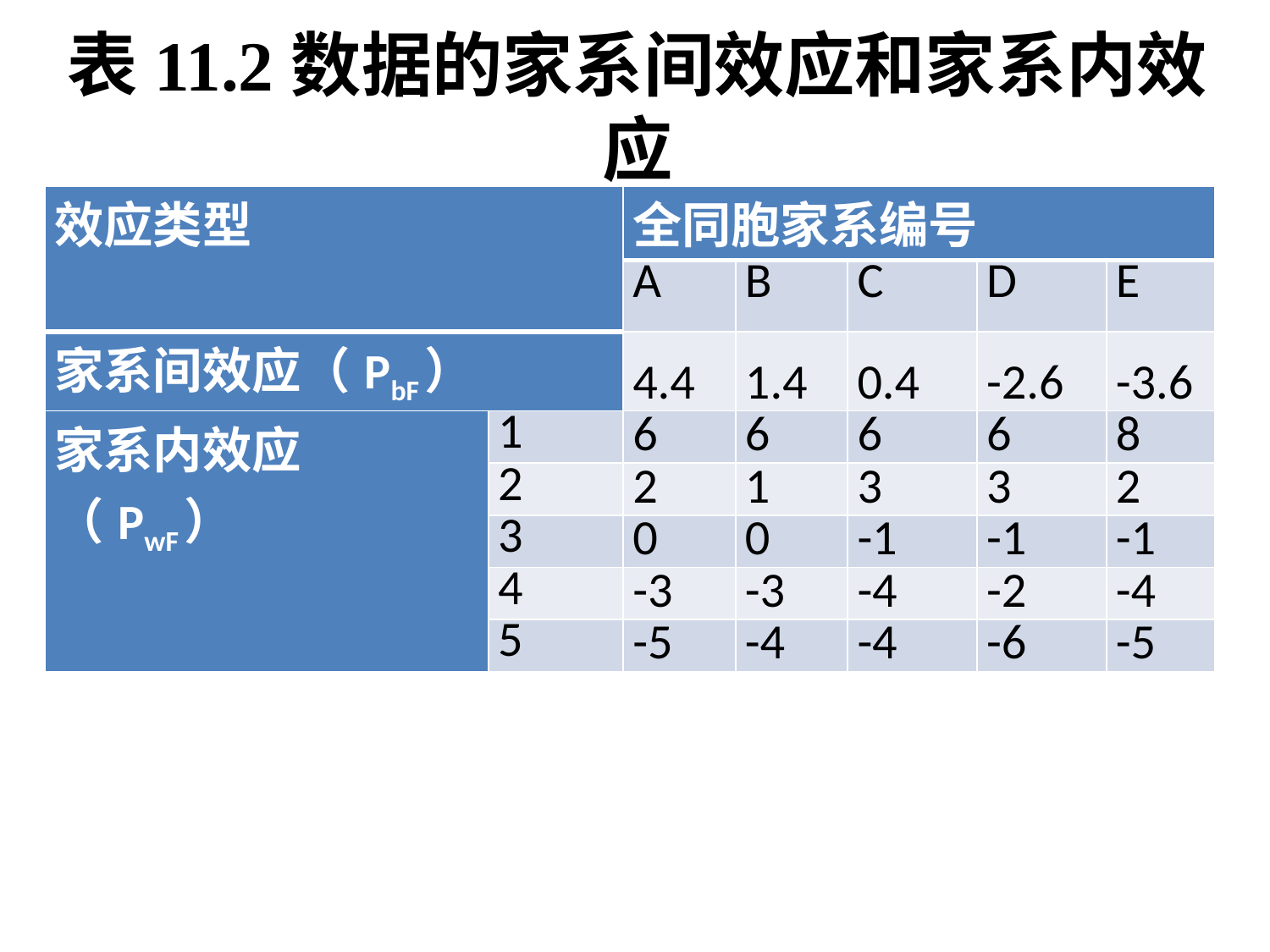

# 表11.2数据的家系间效应和家系内效应
| 效应类型 |  | 全同胞家系编号 |  |  |  |  |
| --- | --- | --- | --- | --- | --- | --- |
|  |  | A | B | C | D | E |
| 家系间效应（PbF） |  | 4.4 | 1.4 | 0.4 | -2.6 | -3.6 |
| 家系内效应（PwF） | 1 | 6 | 6 | 6 | 6 | 8 |
|  | 2 | 2 | 1 | 3 | 3 | 2 |
|  | 3 | 0 | 0 | -1 | -1 | -1 |
|  | 4 | -3 | -3 | -4 | -2 | -4 |
|  | 5 | -5 | -4 | -4 | -6 | -5 |